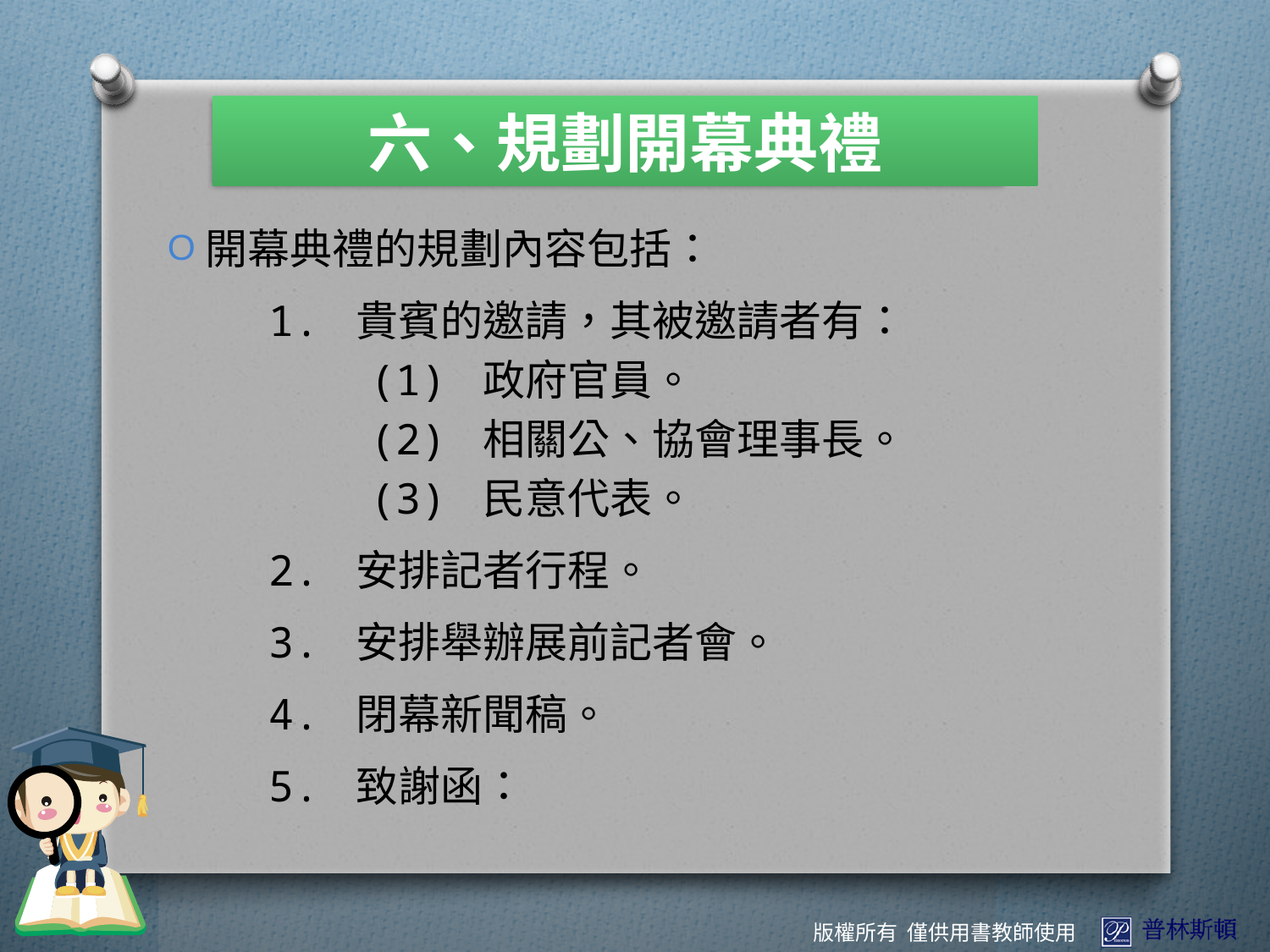

六、規劃開幕典禮
開幕典禮的規劃內容包括：
    1. 貴賓的邀請，其被邀請者有：
        (1) 政府官員。
        (2) 相關公、協會理事長。
        (3) 民意代表。
    2. 安排記者行程。
    3. 安排舉辦展前記者會。
    4. 閉幕新聞稿。
    5. 致謝函：